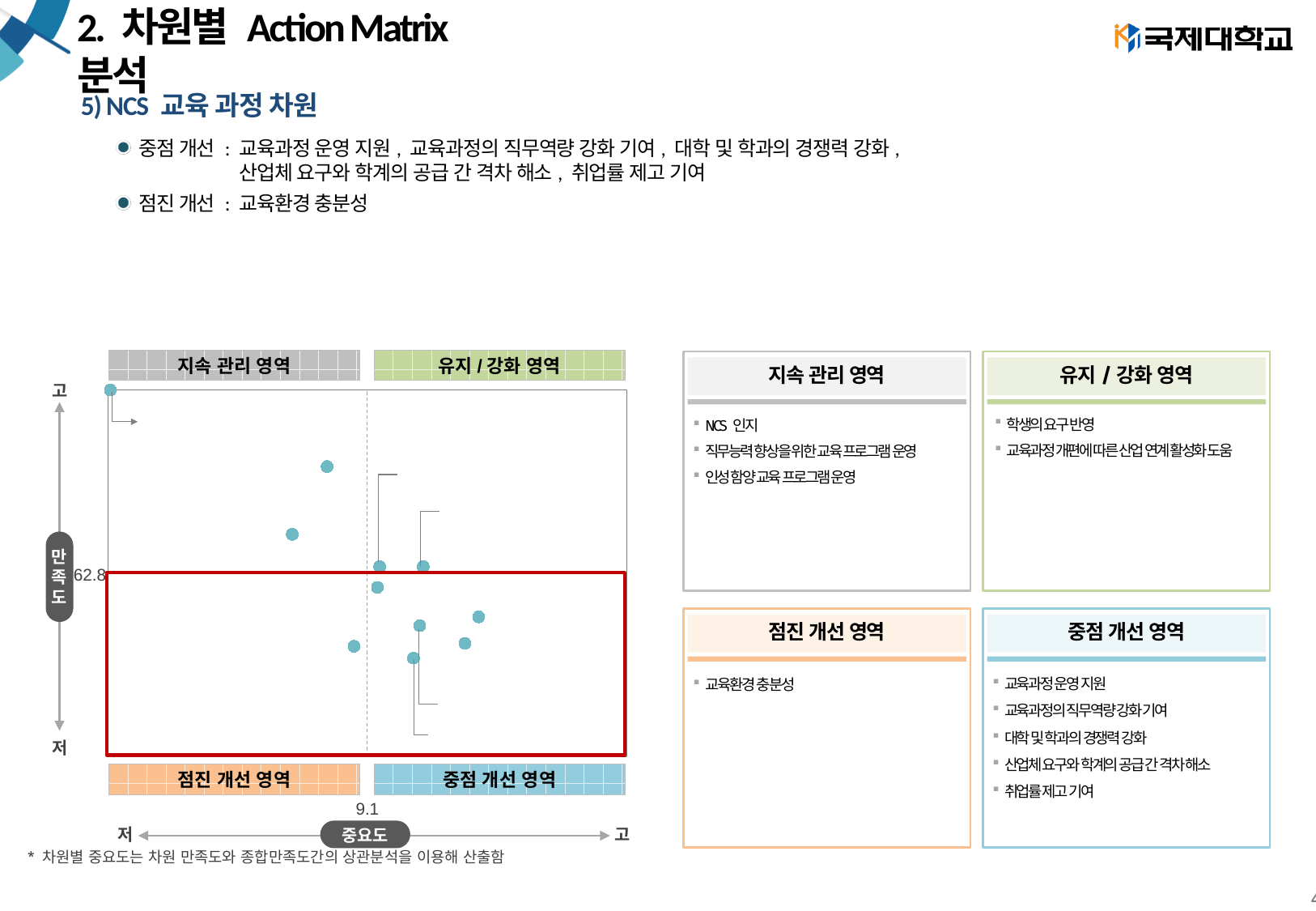

# 2. 차원별 Action Matrix 분석
5) NCS 교육 과정 차원
중점 개선 : 교육과정 운영 지원, 교육과정의 직무역량 강화 기여, 대학 및 학과의 경쟁력 강화,
                         산업체 요구와 학계의 공급 간 격차 해소, 취업률 제고 기여
점진 개선 : 교육환경 충분성

### Chart

| Category | Y축 |
|---|---|
지속 관리 영역
유지/강화 영역

지속 관리 영역

유지/강화 영역

고
만
족
도
저

학생의 요구 반영
교육과정 개편에 따른 산업 연계 활성화 도움
NCS 인지
직무능력 향상을 위한 교육 프로그램 운영
인성 함양 교육 프로그램 운영

62.8

점진 개선 영역

중점 개선 영역

교육환경 충분성
교육과정 운영 지원
교육과정의 직무역량 강화 기여
대학 및 학과의 경쟁력 강화
산업체 요구와 학계의 공급 간 격차 해소
취업률 제고 기여
점진 개선 영역
중점 개선 영역
9.1
중요도
저
고
* 차원별 중요도는 차원 만족도와 종합만족도간의 상관분석을 이용해 산출함